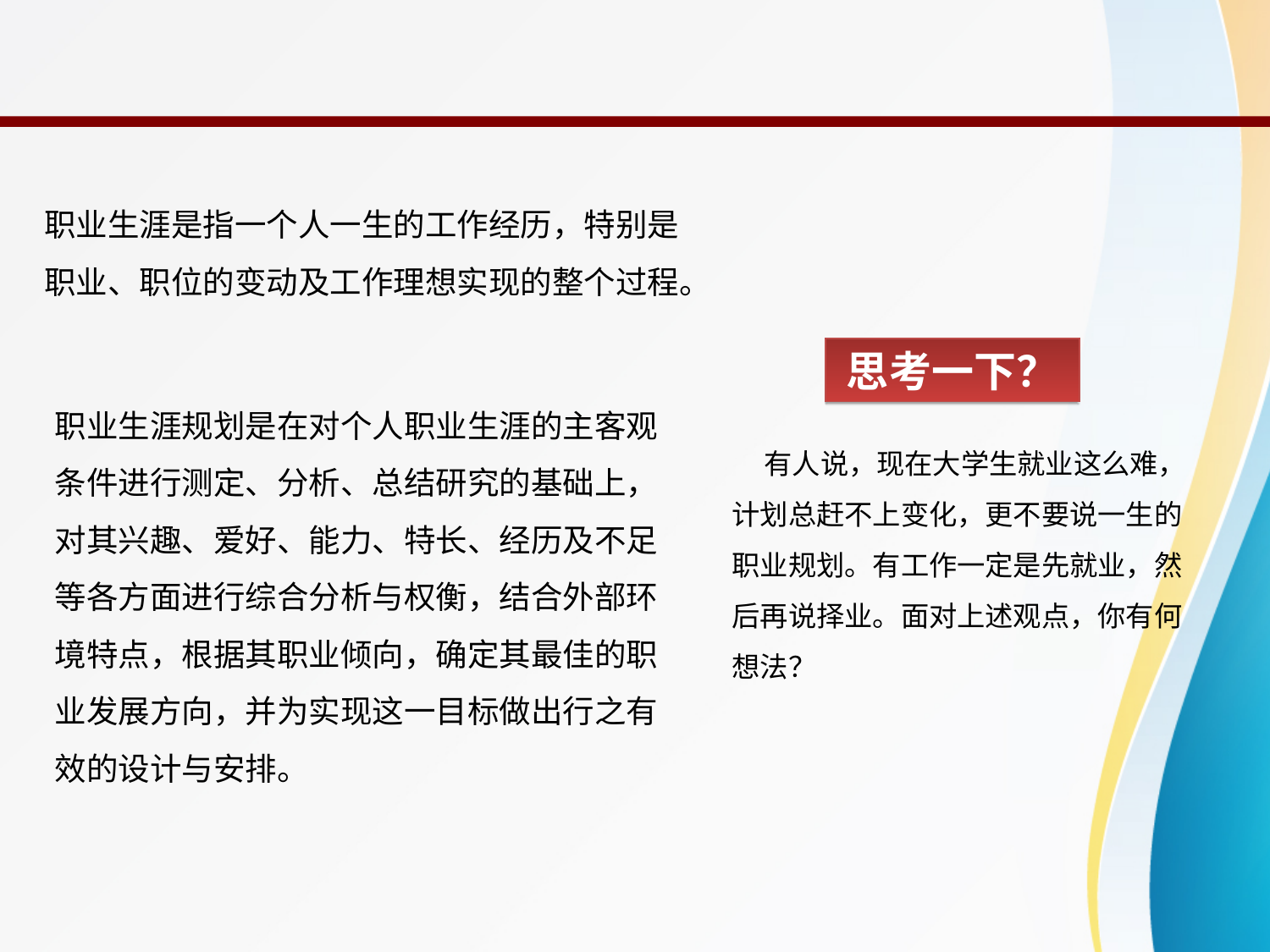

职业生涯是指一个人一生的工作经历，特别是职业、职位的变动及工作理想实现的整个过程。
思考一下？
职业生涯规划是在对个人职业生涯的主客观条件进行测定、分析、总结研究的基础上，对其兴趣、爱好、能力、特长、经历及不足等各方面进行综合分析与权衡，结合外部环境特点，根据其职业倾向，确定其最佳的职业发展方向，并为实现这一目标做出行之有效的设计与安排。
    有人说，现在大学生就业这么难，计划总赶不上变化，更不要说一生的职业规划。有工作一定是先就业，然后再说择业。面对上述观点，你有何想法？